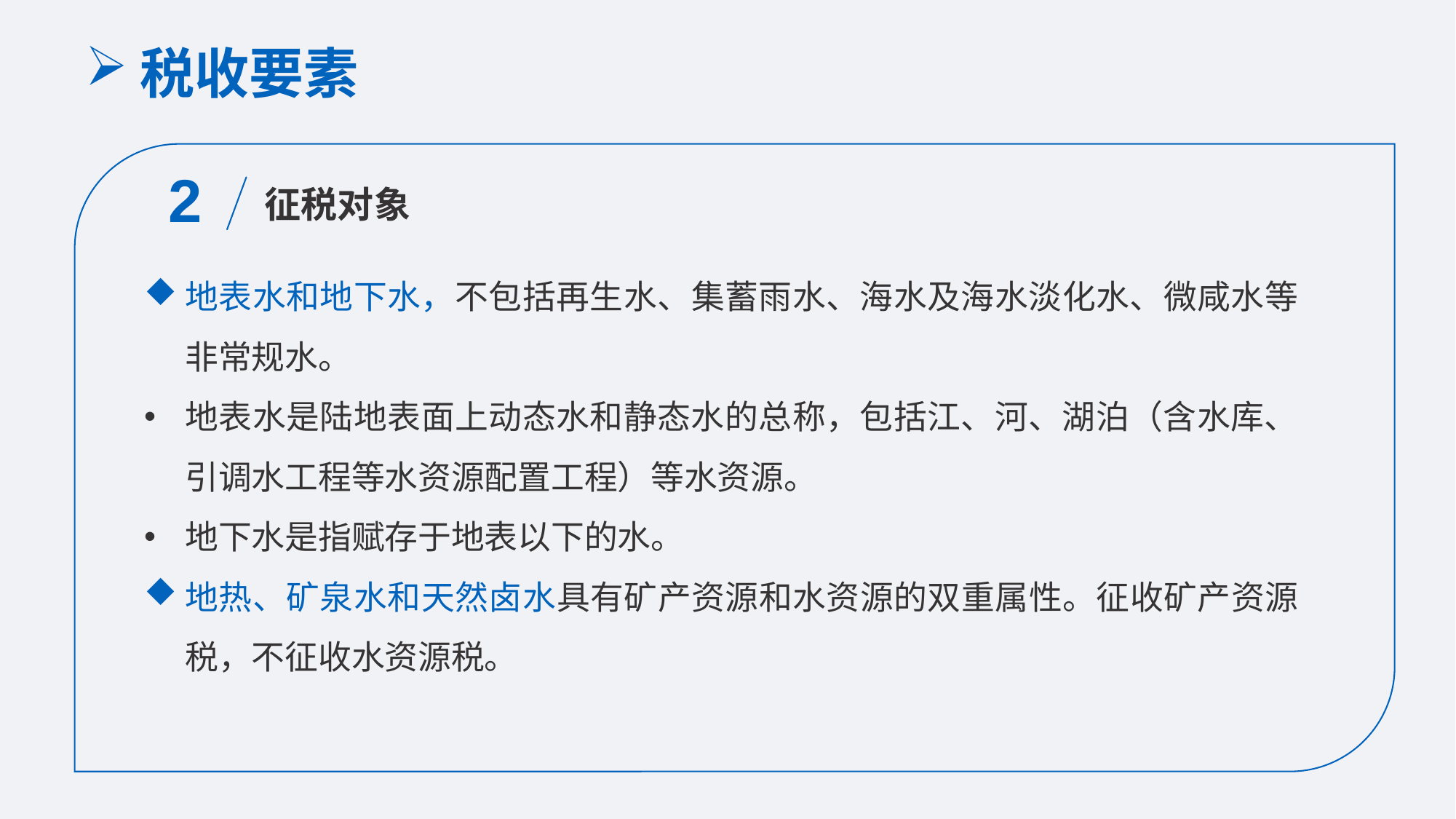

税收要素

2
征税对象
地表水和地下水，不包括再生水、集蓄雨水、海水及海水淡化水、微咸水等非常规水。
地表水是陆地表面上动态水和静态水的总称，包括江、河、湖泊（含水库、引调水工程等水资源配置工程）等水资源。
地下水是指赋存于地表以下的水。
地热、矿泉水和天然卤水具有矿产资源和水资源的双重属性。征收矿产资源税，不征收水资源税。